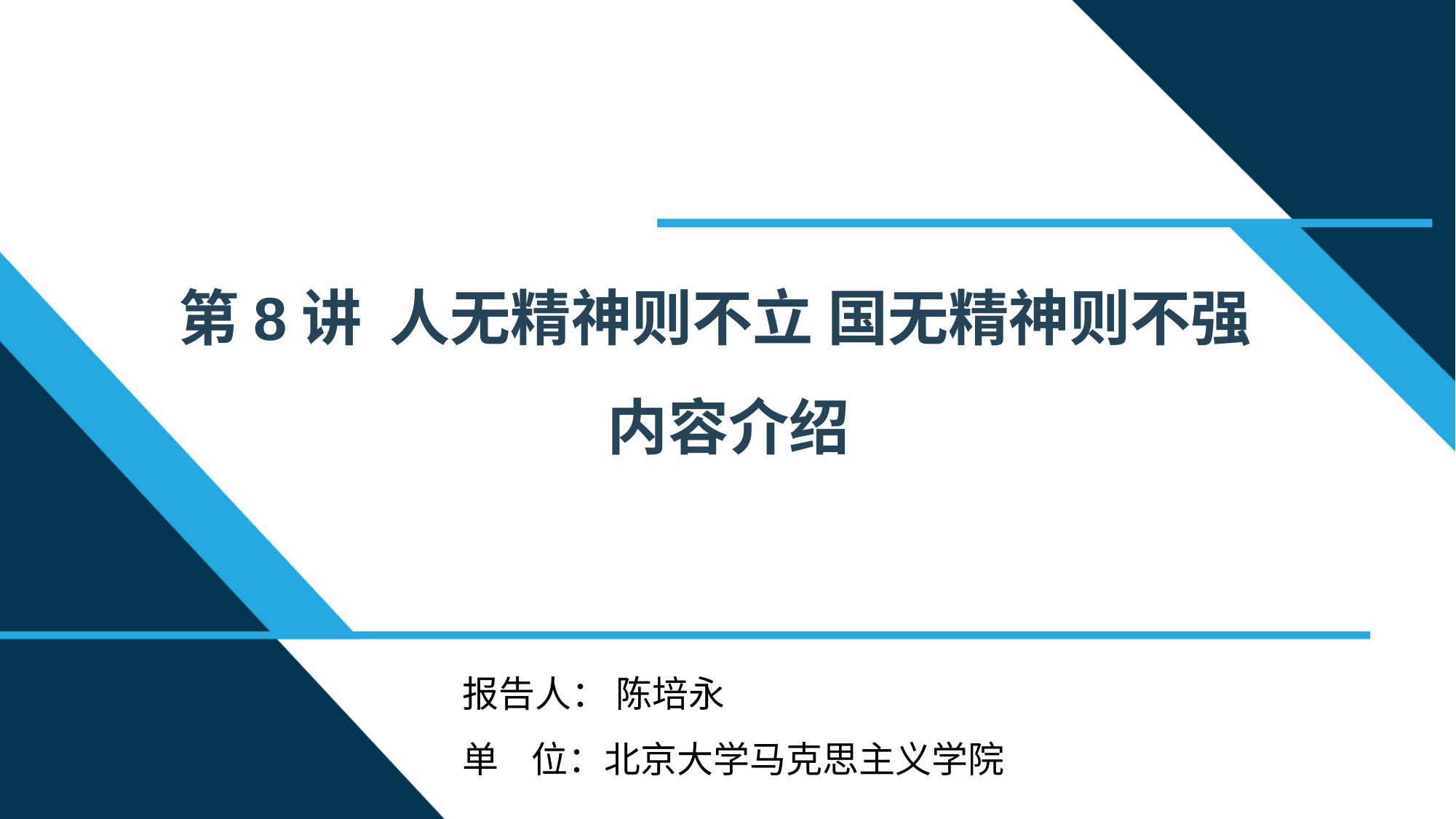

第8讲  人无精神则不立 国无精神则不强
内容介绍

报告人： 陈培永
单    位：北京大学马克思主义学院